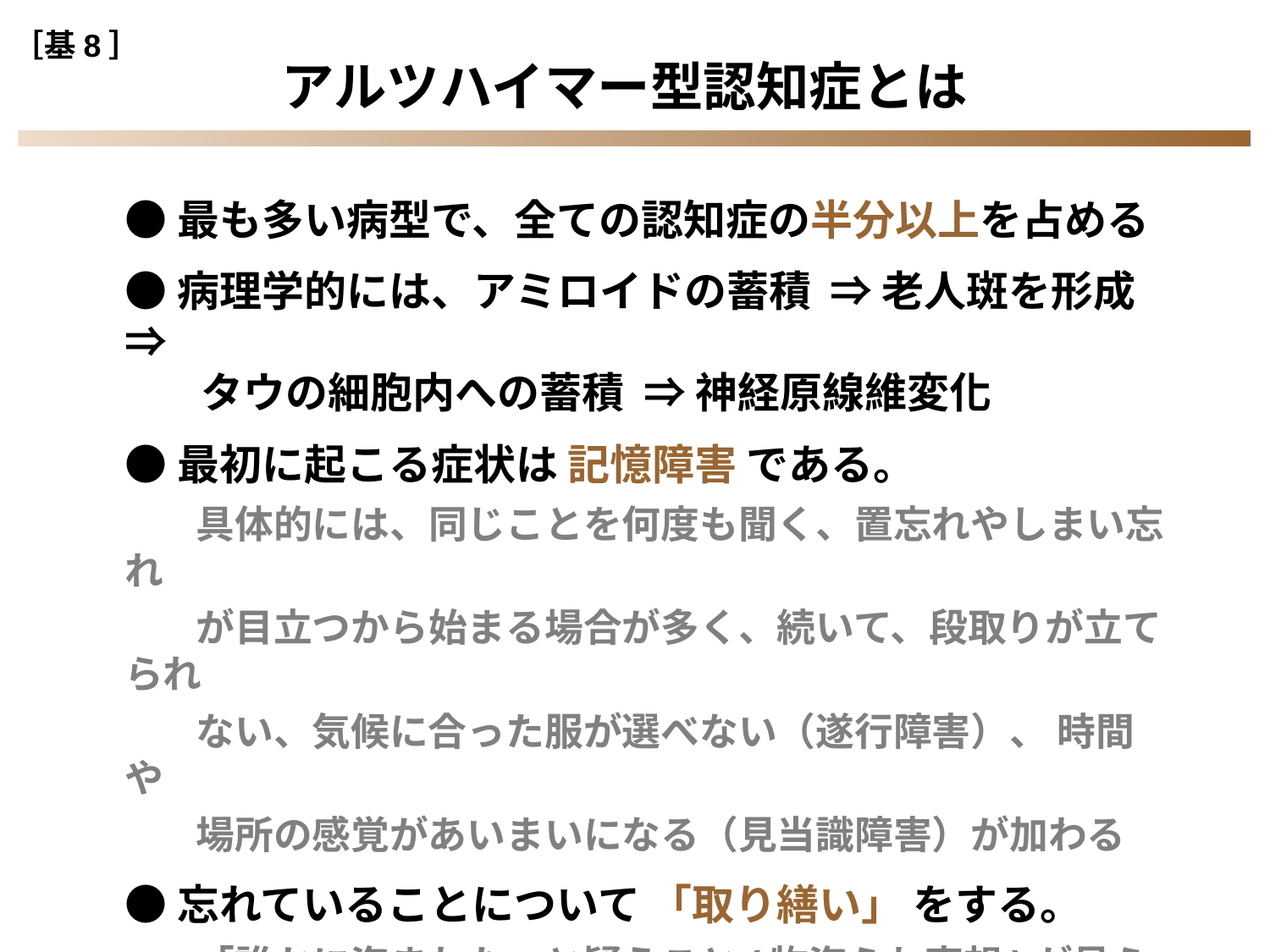

［基8］
アルツハイマー型認知症とは

●最も多い病型で、全ての認知症の半分以上を占める
●病理学的には、アミロイドの蓄積  ⇒ 老人斑を形成  ⇒
       タウの細胞内への蓄積  ⇒ 神経原線維変化
●最初に起こる症状は 記憶障害 である。
       具体的には、同じことを何度も聞く、置忘れやしまい忘れ
       が目立つから始まる場合が多く、続いて、段取りが立てられ
       ない、気候に合った服が選べない（遂行障害）、 時間や
       場所の感覚があいまいになる（見当識障害）が加わる
●忘れていることについて 「取り繕い」 をする。
       「誰かに盗まれた」と疑うこと(物盗られ妄想)が見られること
       がある。